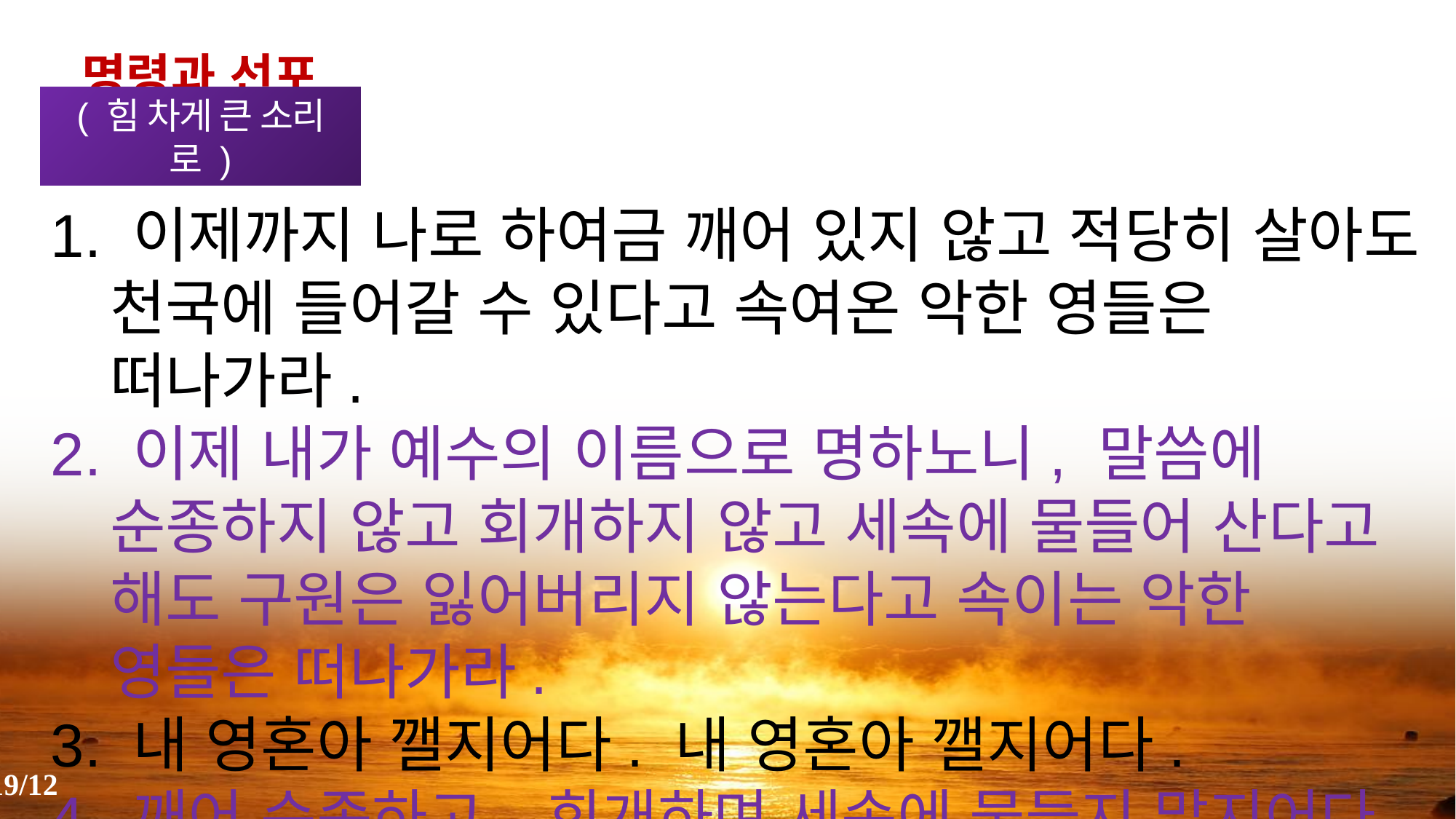

명령과 선포

( 힘 차게 큰 소리로 )
1. 이제까지 나로 하여금 깨어 있지 않고 적당히 살아도 천국에 들어갈 수 있다고 속여온 악한 영들은 떠나가라.
2. 이제 내가 예수의 이름으로 명하노니, 말씀에 순종하지 않고 회개하지 않고 세속에 물들어 산다고 해도 구원은 잃어버리지 않는다고 속이는 악한 영들은 떠나가라.
3. 내 영혼아 깰지어다. 내 영혼아 깰지어다.
4. 깨어 순종하고, 회개하며 세속에 물들지 말지어다.